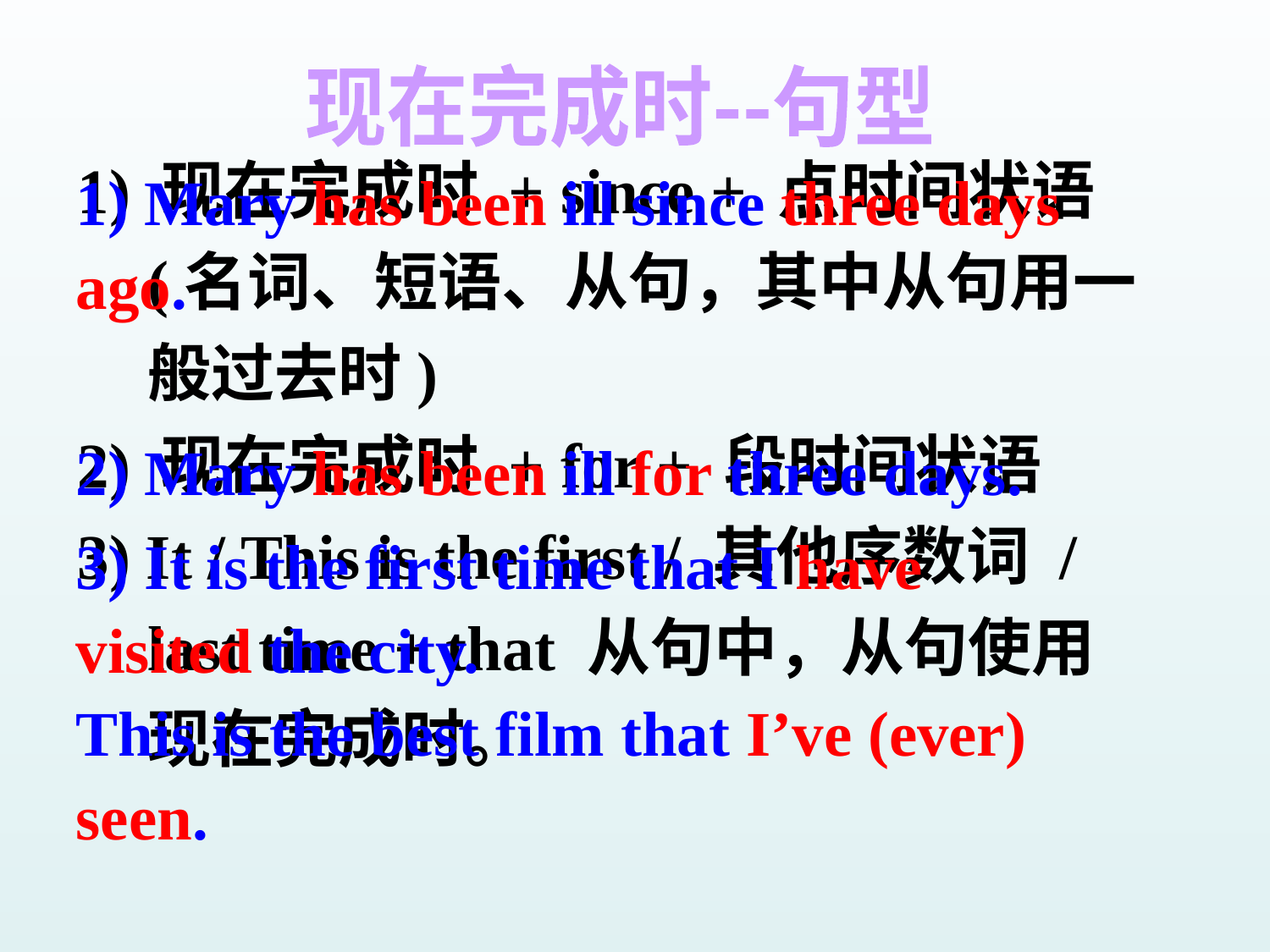

1) 现在完成时 + since + 点时间状语(名词、短语、从句，其中从句用一般过去时)
2) 现在完成时 + for + 段时间状语
3) It / This is the first / 其他序数词 / last time + that 从句中，从句使用现在完成时。
现在完成时--句型
1) Mary has been ill since three days ago.

2) Mary has been ill for three days.
3) It is the first time that I have visited the city.
This is the best film that I’ve (ever) seen.